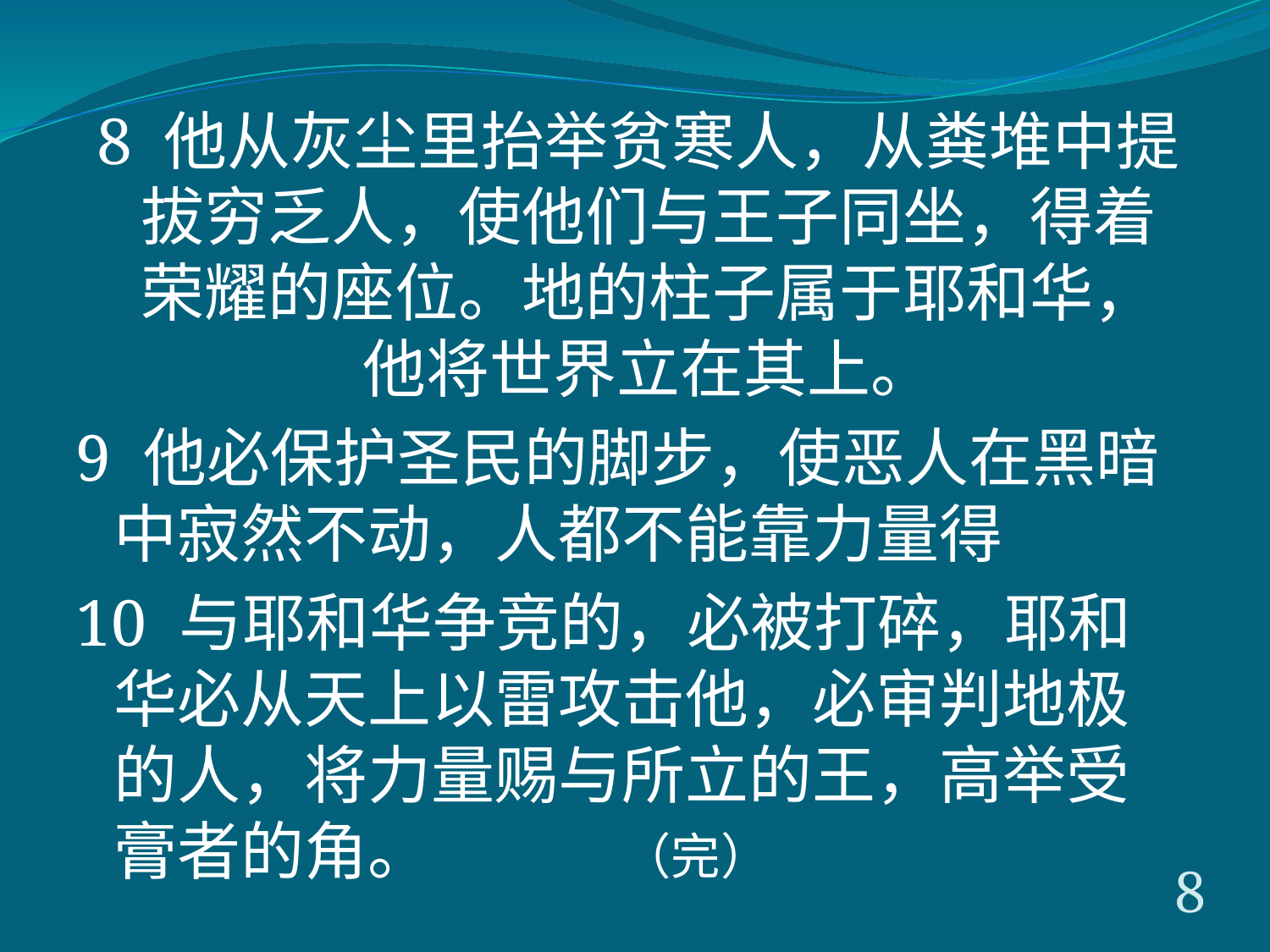

8 他从灰尘里抬举贫寒人，从粪堆中提拔穷乏人，使他们与王子同坐，得着荣耀的座位。地的柱子属于耶和华，他将世界立在其上。
9 他必保护圣民的脚步，使恶人在黑暗中寂然不动，人都不能靠力量得
10 与耶和华争竞的，必被打碎，耶和华必从天上以雷攻击他，必审判地极的人，将力量赐与所立的王，高举受膏者的角。 		（完）

8